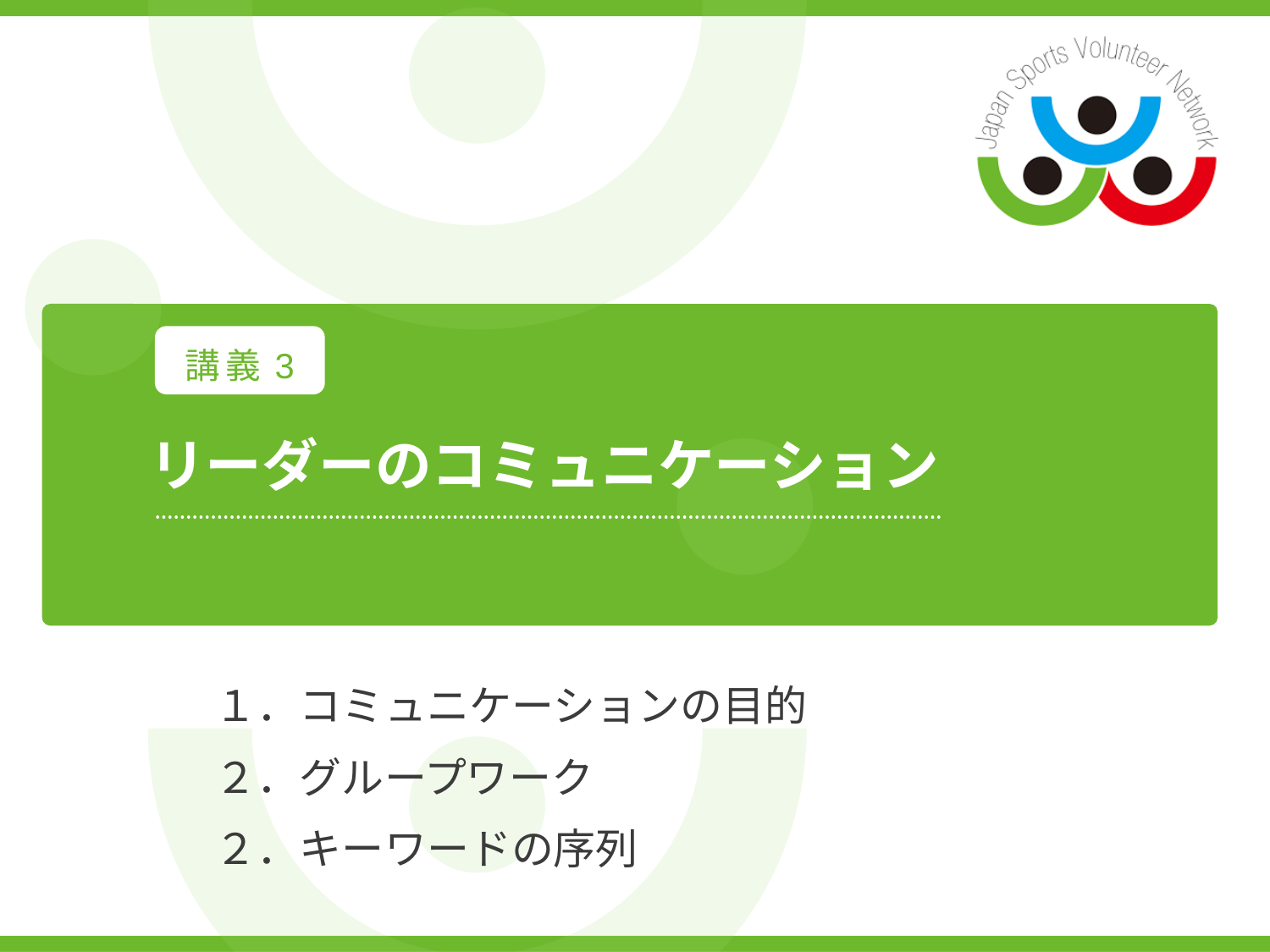

講義3
リーダーのコミュニケーション
１．コミュニケーションの目的
２．グループワーク
２．キーワードの序列